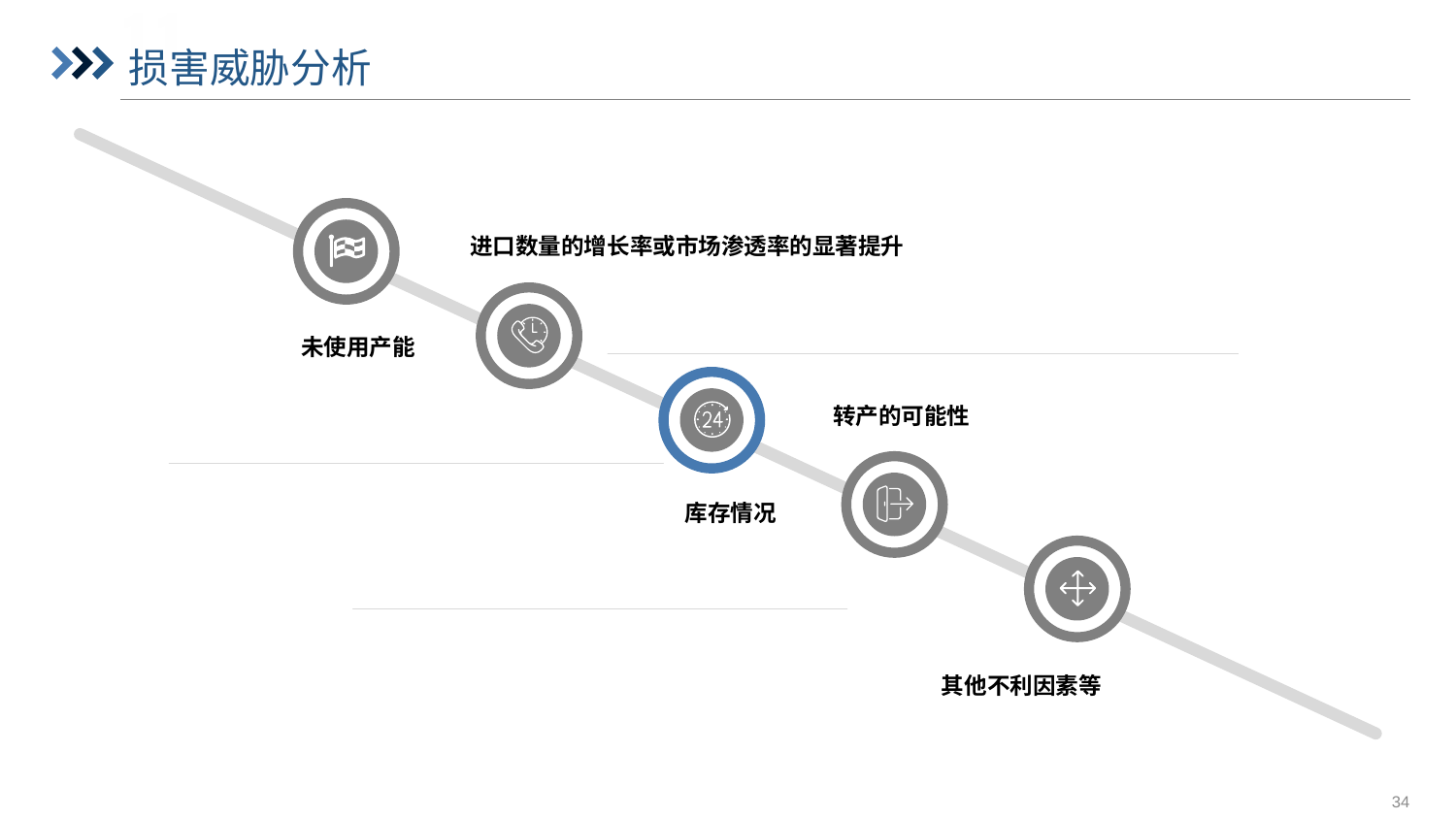

# 损害威胁分析

进口数量的增长率或市场渗透率的显著提升

未使用产能

转产的可能性

库存情况

其他不利因素等
34